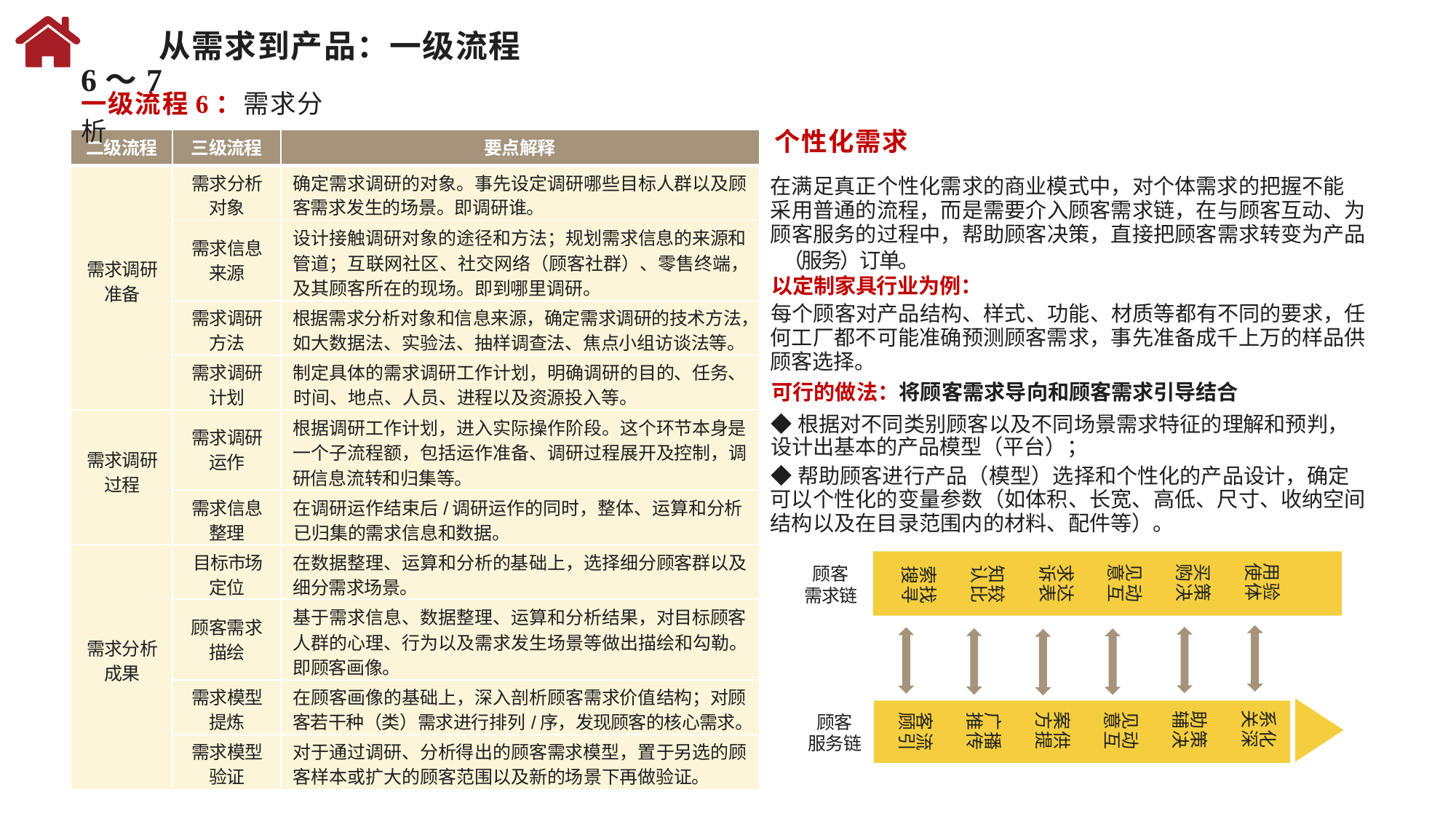

从需求到产品：一级流程6～7

一级流程6：需求分析

个性化需求
在满足真正个性化需求的商业模式中，对个体需求的把握不能采用普通的流程，而是需要介入顾客需求链，在与顾客互动、为顾客服务的过程中，帮助顾客决策，直接把顾客需求转变为产品
（服务）订单。
以定制家具行业为例：
每个顾客对产品结构、样式、功能、材质等都有不同的要求，任何工厂都不可能准确预测顾客需求，事先准备成千上万的样品供顾客选择。
可行的做法：将顾客需求导向和顾客需求引导结合
◆根据对不同类别顾客以及不同场景需求特征的理解和预判，设计出基本的产品模型（平台）；
◆帮助顾客进行产品（模型）选择和个性化的产品设计，确定可以个性化的变量参数（如体积、长宽、高低、尺寸、收纳空间结构以及在目录范围内的材料、配件等）。
| 二级流程 | 三级流程 | 要点解释 |
| --- | --- | --- |
| 需求调研准备 | 需求分析 对象 | 确定需求调研的对象。事先设定调研哪些目标人群以及顾客需求发生的场景。即调研谁。 |
|  | 需求信息 来源 | 设计接触调研对象的途径和方法；规划需求信息的来源和管道；互联网社区、社交网络（顾客社群）、零售终端，及其顾客所在的现场。即到哪里调研。 |
|  | 需求调研 方法 | 根据需求分析对象和信息来源，确定需求调研的技术方法，如大数据法、实验法、抽样调查法、焦点小组访谈法等。 |
|  | 需求调研 计划 | 制定具体的需求调研工作计划，明确调研的目的、任务、时间、地点、人员、进程以及资源投入等。 |
| 需求调研过程 | 需求调研 运作 | 根据调研工作计划，进入实际操作阶段。这个环节本身是一个子流程额，包括运作准备、调研过程展开及控制，调研信息流转和归集等。 |
|  | 需求信息 整理 | 在调研运作结束后/调研运作的同时，整体、运算和分析 已归集的需求信息和数据。 |
| 需求分析成果 | 目标市场 定位 | 在数据整理、运算和分析的基础上，选择细分顾客群以及细分需求场景。 |
|  | 顾客需求 描绘 | 基于需求信息、数据整理、运算和分析结果，对目标顾客人群的心理、行为以及需求发生场景等做出描绘和勾勒。即顾客画像。 |
|  | 需求模型 提炼 | 在顾客画像的基础上，深入剖析顾客需求价值结构；对顾客若干种（类）需求进行排列/序，发现顾客的核心需求。 |
|  | 需求模型 验证 | 对于通过调研、分析得出的顾客需求模型，置于另选的顾客样本或扩大的顾客范围以及新的场景下再做验证。 |

用验
使体

买策
购决

见动
意互

求达
诉表

知较
认比

索找
搜寻

顾客
需求链

顾客
服务链

系化
关深

助策
辅决

见动
意互

案供
方提

广播
推传

客流
顾引